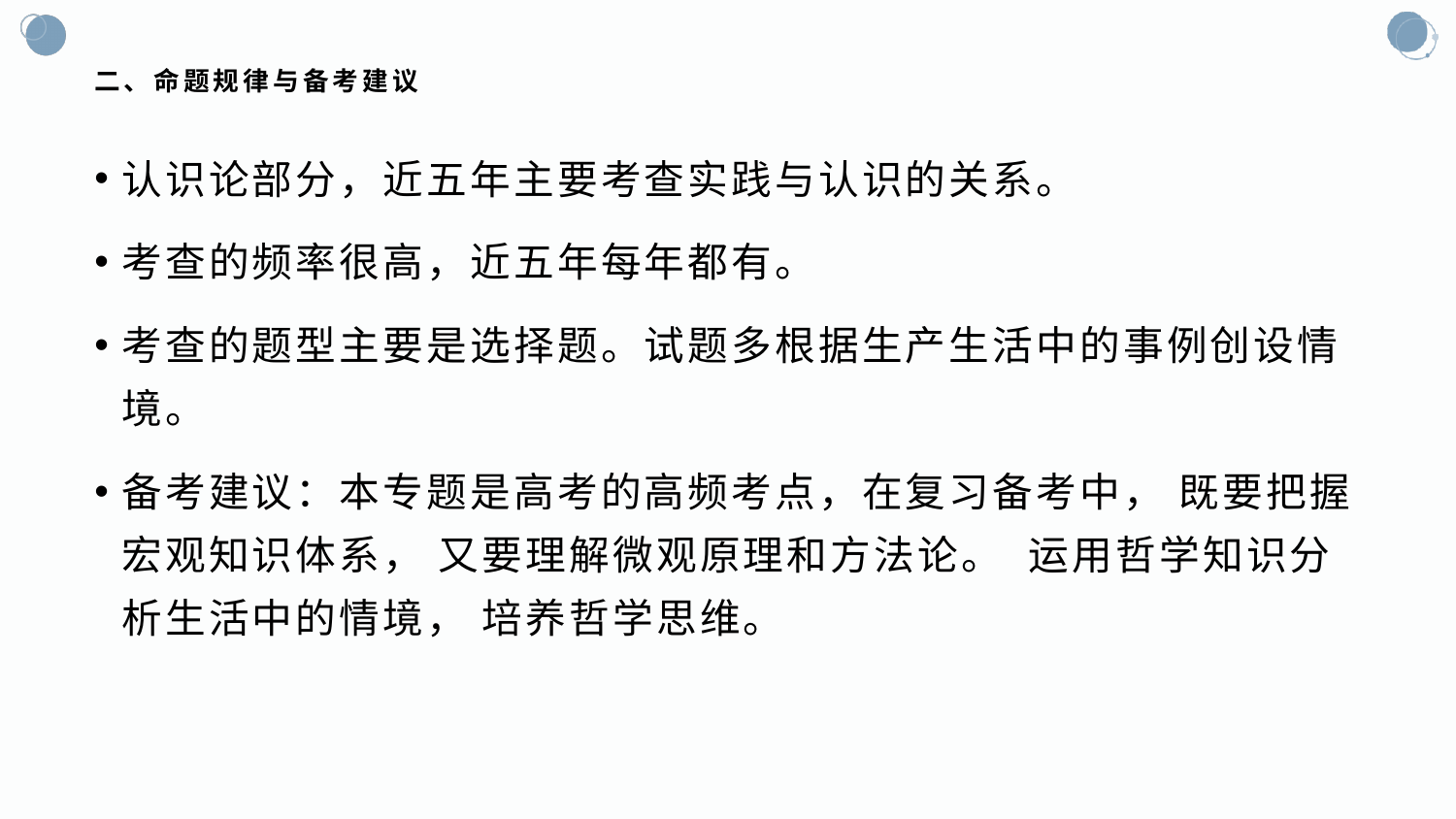

# 二、命题规律与备考建议
认识论部分，近五年主要考查实践与认识的关系。
考查的频率很高，近五年每年都有。
考查的题型主要是选择题。试题多根据生产生活中的事例创设情境。
备考建议：本专题是高考的高频考点，在复习备考中， 既要把握宏观知识体系， 又要理解微观原理和方法论。  运用哲学知识分析生活中的情境， 培养哲学思维。